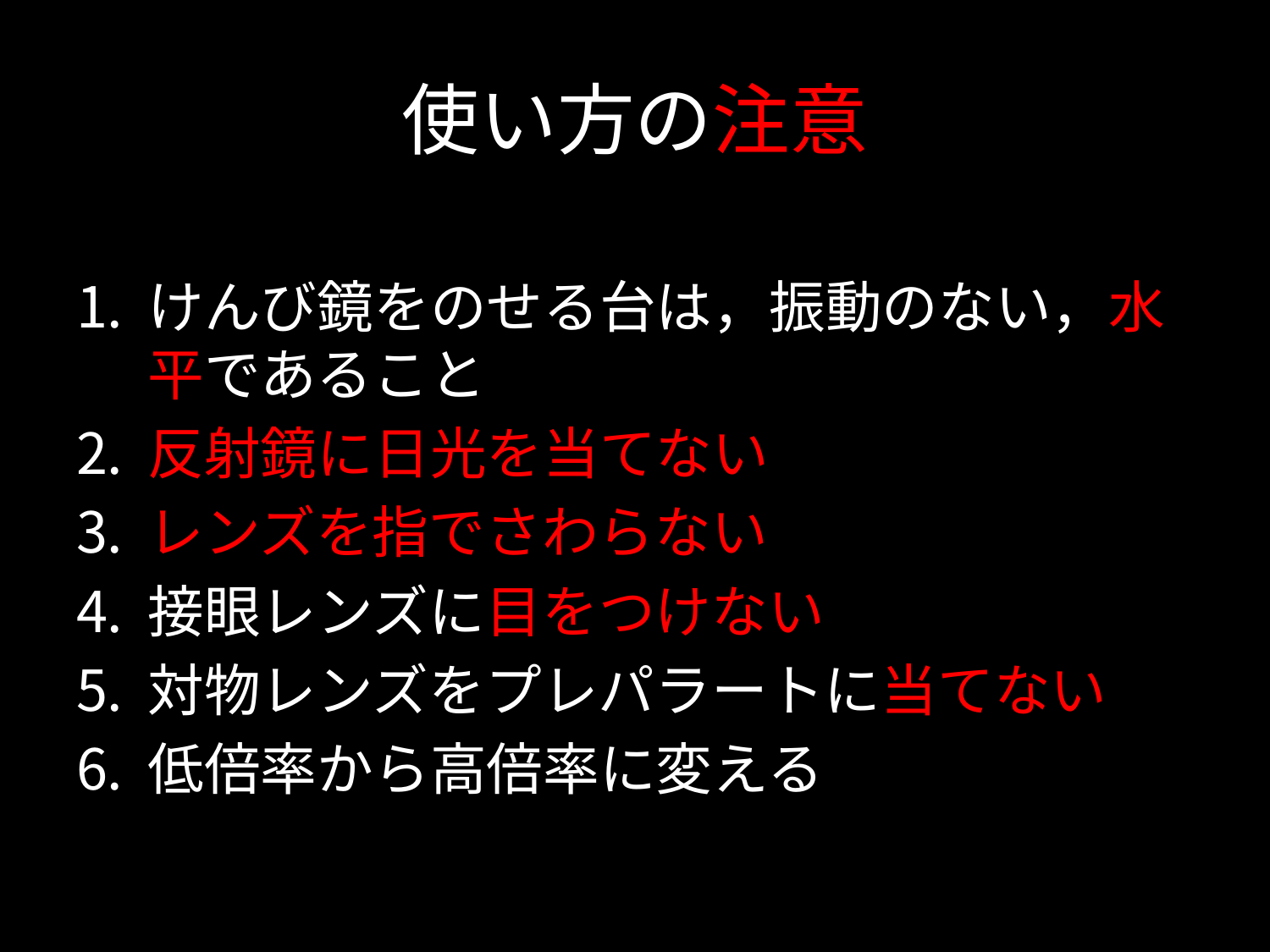

# 使い方の注意
けんび鏡をのせる台は，振動のない，水平であること
反射鏡に日光を当てない
レンズを指でさわらない
接眼レンズに目をつけない
対物レンズをプレパラートに当てない
低倍率から高倍率に変える